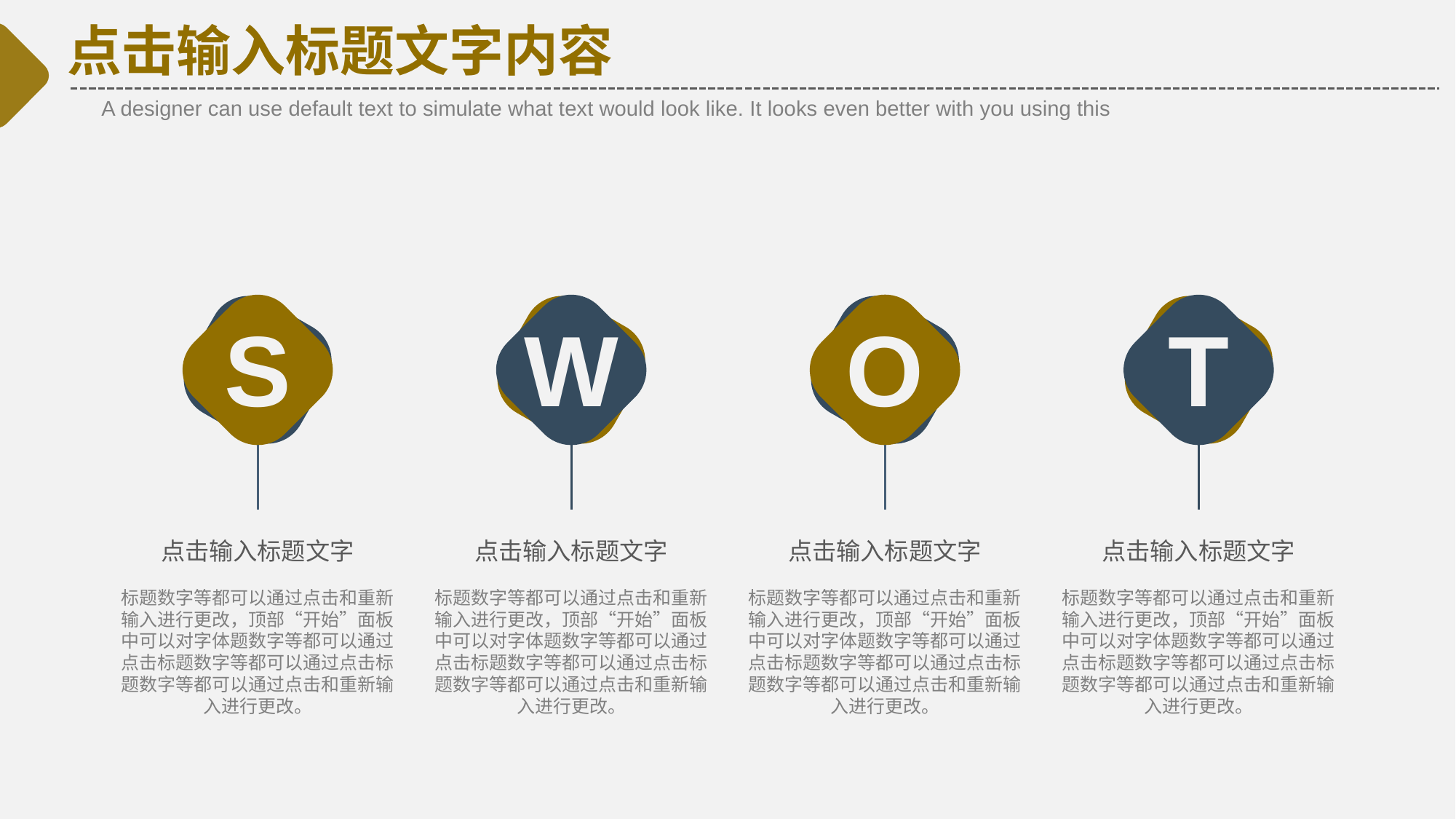

点击输入标题文字内容

A designer can use default text to simulate what text would look like. It looks even better with you using this
S
W
O
T

点击输入标题文字
点击输入标题文字
点击输入标题文字
点击输入标题文字
标题数字等都可以通过点击和重新输入进行更改，顶部“开始”面板中可以对字体题数字等都可以通过点击标题数字等都可以通过点击标题数字等都可以通过点击和重新输入进行更改。
标题数字等都可以通过点击和重新输入进行更改，顶部“开始”面板中可以对字体题数字等都可以通过点击标题数字等都可以通过点击标题数字等都可以通过点击和重新输入进行更改。
标题数字等都可以通过点击和重新输入进行更改，顶部“开始”面板中可以对字体题数字等都可以通过点击标题数字等都可以通过点击标题数字等都可以通过点击和重新输入进行更改。
标题数字等都可以通过点击和重新输入进行更改，顶部“开始”面板中可以对字体题数字等都可以通过点击标题数字等都可以通过点击标题数字等都可以通过点击和重新输入进行更改。